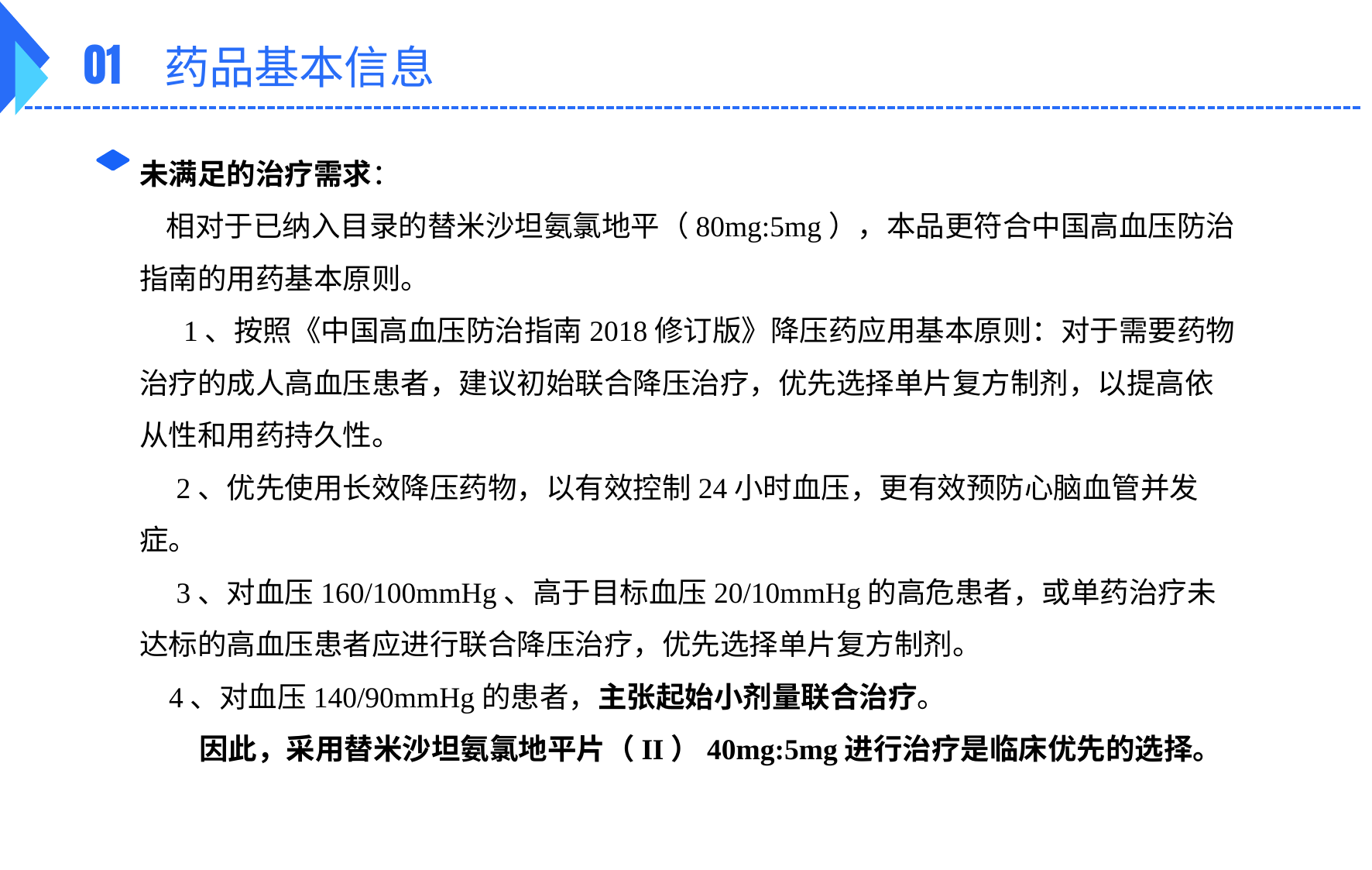

01   药品基本信息

未满足的治疗需求：
   相对于已纳入目录的替米沙坦氨氯地平（80mg:5mg），本品更符合中国高血压防治指南的用药基本原则。
      1、按照《中国高血压防治指南2018修订版》降压药应用基本原则：对于需要药物治疗的成人高血压患者，建议初始联合降压治疗，优先选择单片复方制剂，以提高依从性和用药持久性。
     2、优先使用长效降压药物，以有效控制24小时血压，更有效预防心脑血管并发症。
     3、对血压160/100mmHg、高于目标血压20/10mmHg的高危患者，或单药治疗未达标的高血压患者应进行联合降压治疗，优先选择单片复方制剂。
    4、对血压140/90mmHg的患者，主张起始小剂量联合治疗。
        因此，采用替米沙坦氨氯地平片（II）40mg:5mg进行治疗是临床优先的选择。